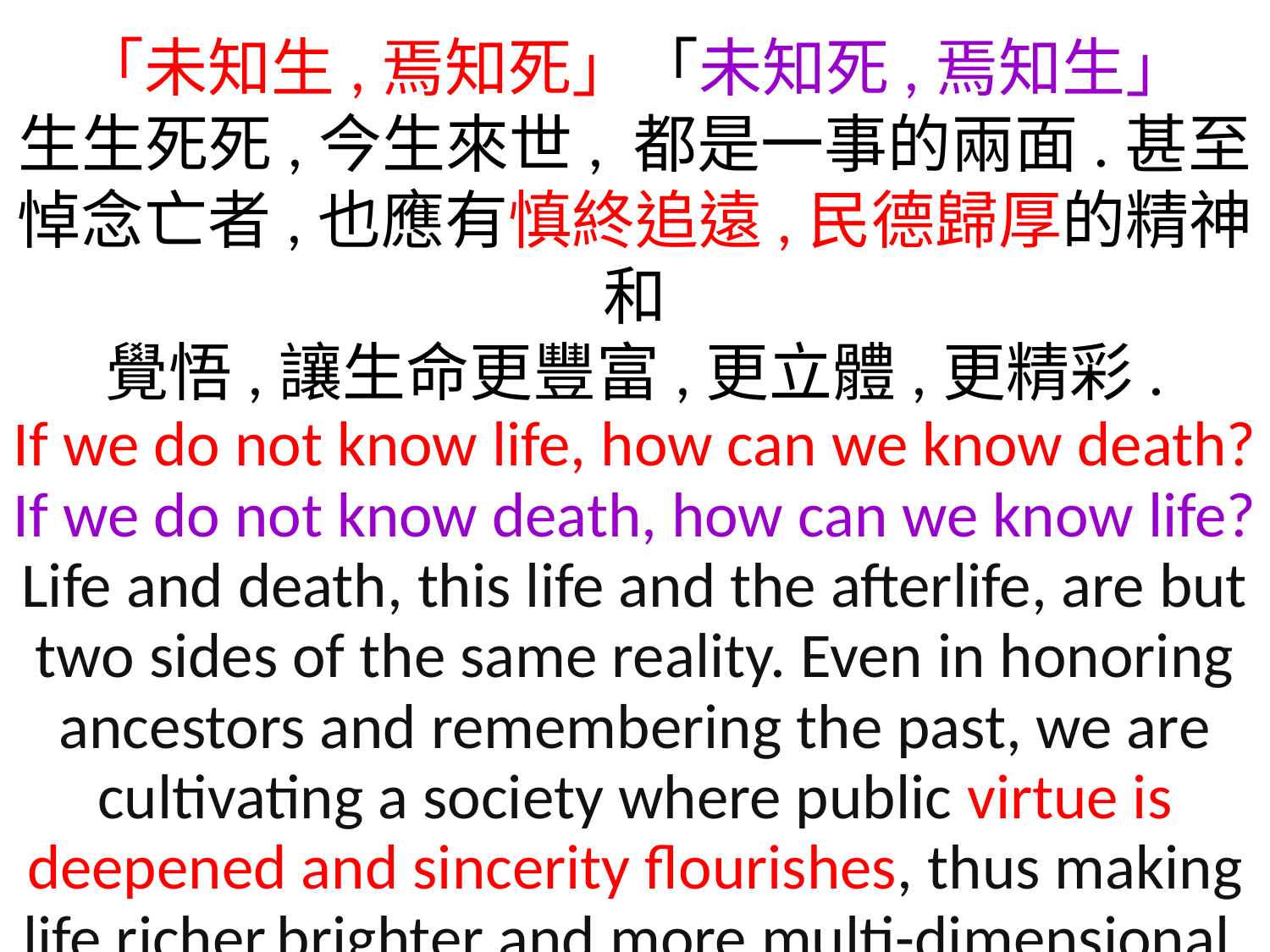

「未知生,焉知死」「未知死,焉知生」
生生死死,今生來世, 都是一事的兩面.甚至悼念亡者,也應有慎終追遠,民德歸厚的精神和
覺悟,讓生命更豐富,更立體,更精彩.
If we do not know life, how can we know death? If we do not know death, how can we know life? Life and death, this life and the afterlife, are but two sides of the same reality. Even in honoring ancestors and remembering the past, we are cultivating a society where public virtue is deepened and sincerity flourishes, thus making life richer,brighter and more multi-dimensional.
                                                                                                                                 點讚,留言,分享